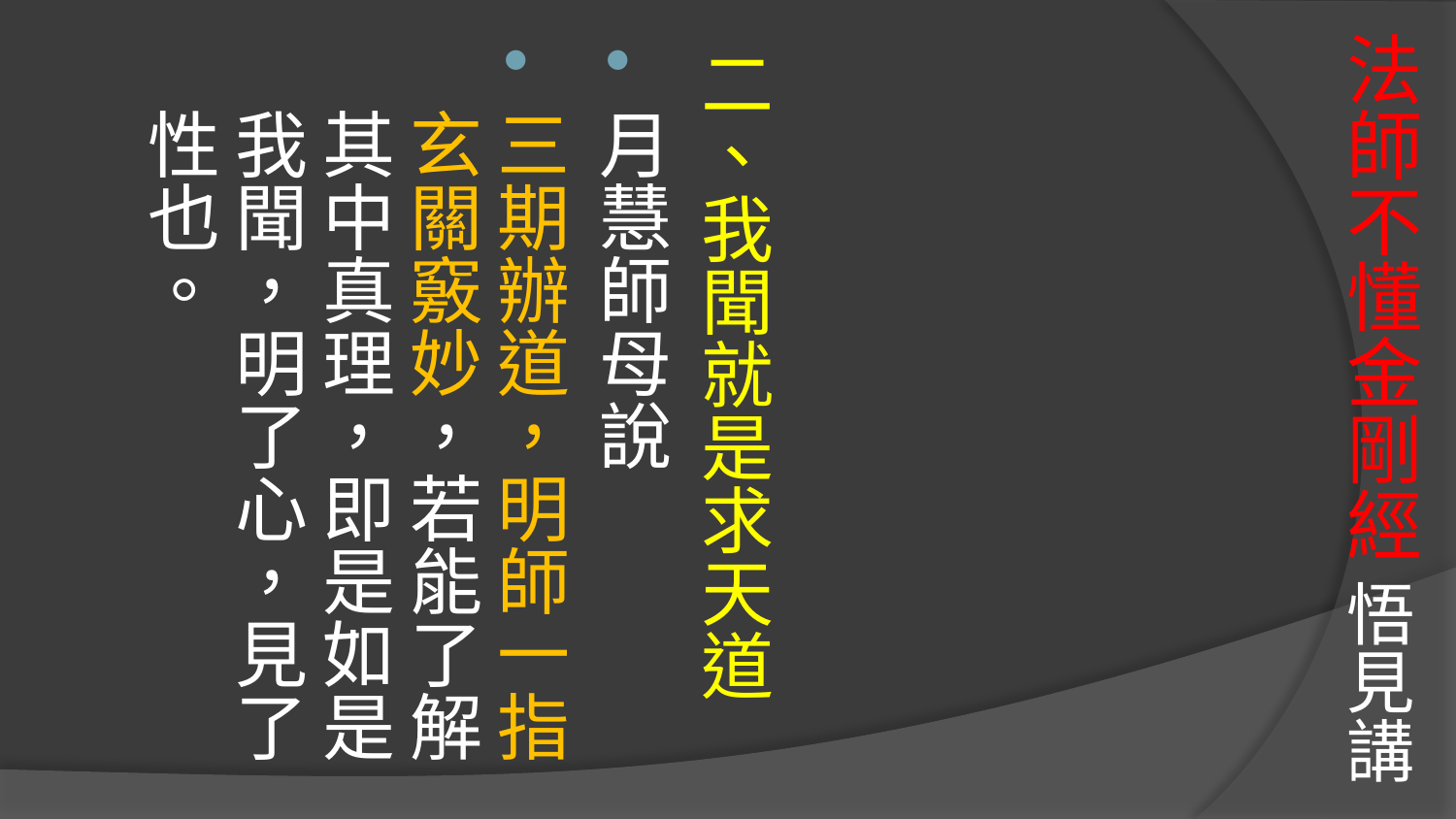

# 法師不懂金剛經 悟見講
二、我聞就是求天道
月慧師母說
三期辦道，明師一指玄關竅妙，若能了解其中真理，即是如是我聞，明了心，見了性也。